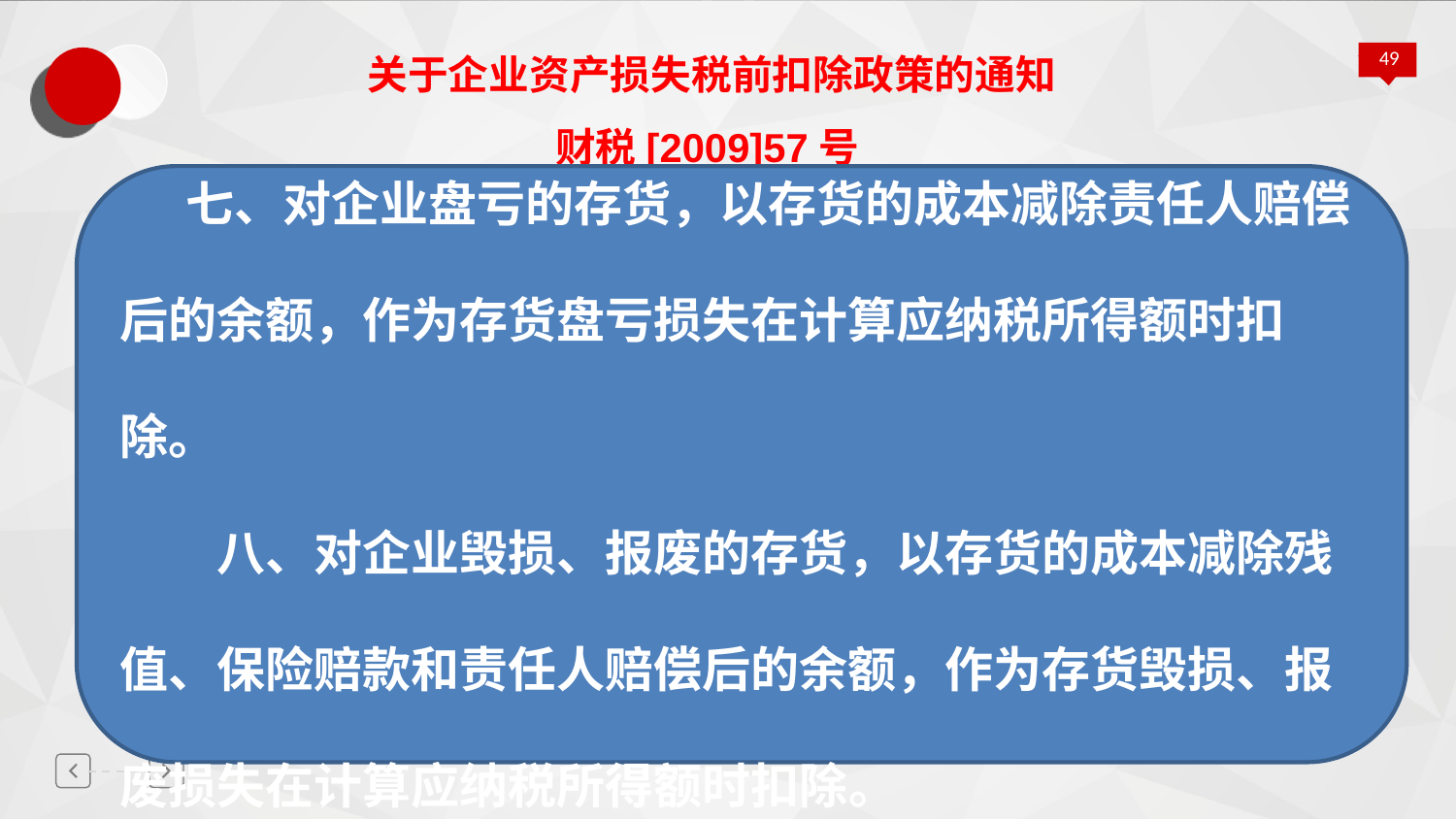

# 关于企业资产损失税前扣除政策的通知 财税[2009]57号
         七、对企业盘亏的存货，以存货的成本减除责任人赔偿后的余额，作为存货盘亏损失在计算应纳税所得额时扣除。
　　八、对企业毁损、报废的存货，以存货的成本减除残值、保险赔款和责任人赔偿后的余额，作为存货毁损、报废损失在计算应纳税所得额时扣除。